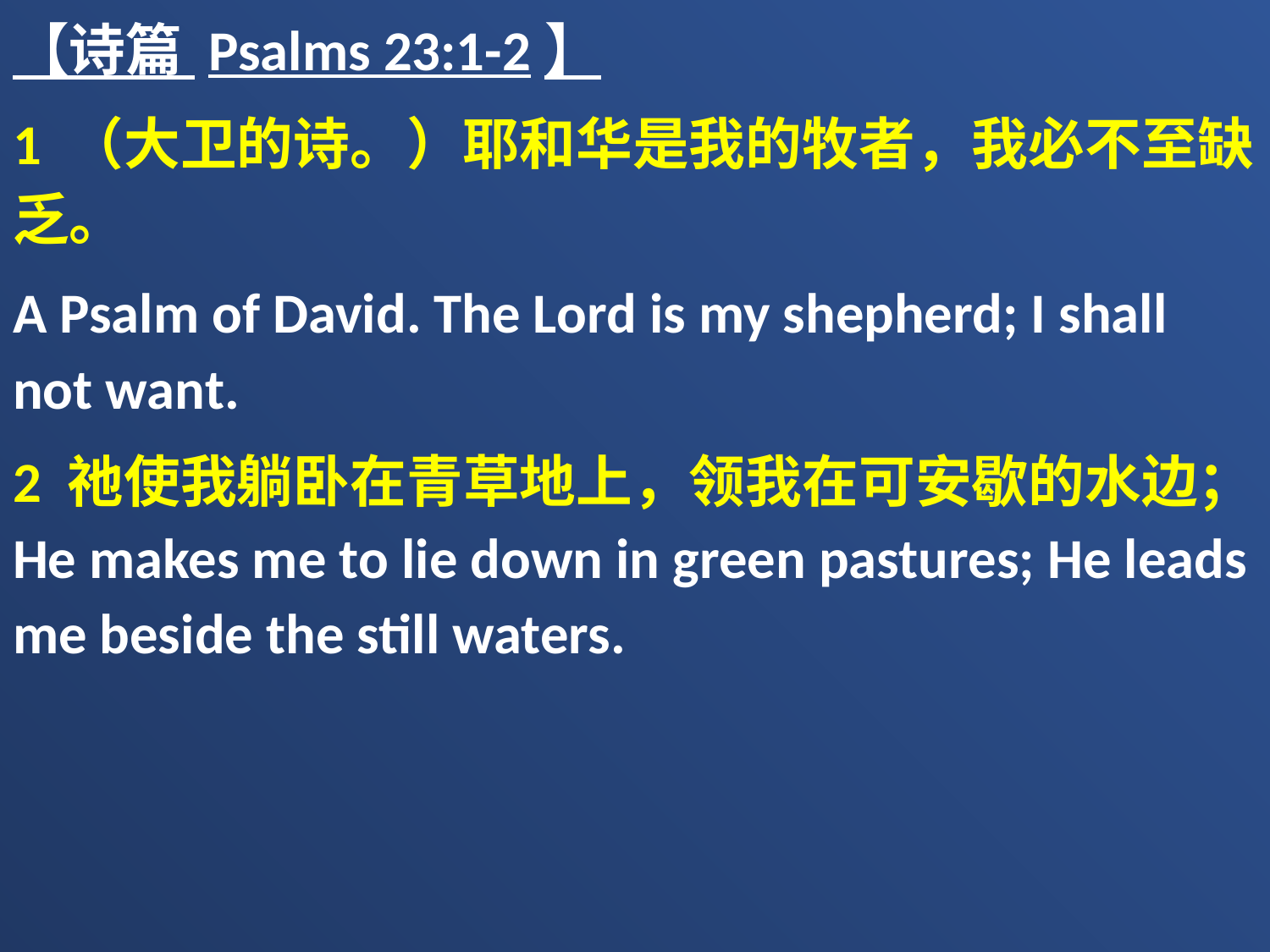

【诗篇 Psalms 23:1-2】
1 （大卫的诗。）耶和华是我的牧者，我必不至缺乏。
A Psalm of David. The Lord is my shepherd; I shall not want.
2 祂使我躺卧在青草地上，领我在可安歇的水边；He makes me to lie down in green pastures; He leads me beside the still waters.